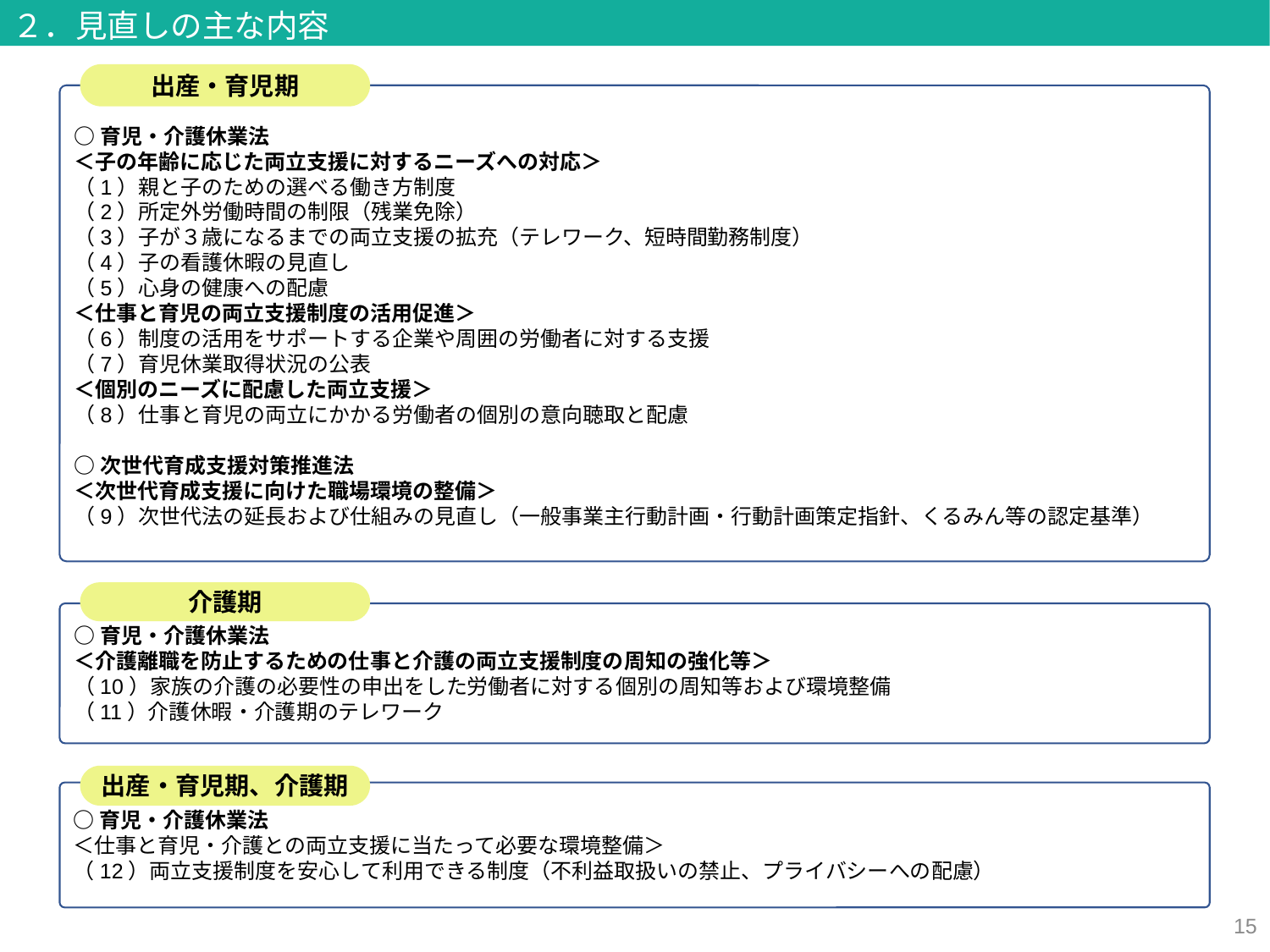

２．見直しの主な内容
出産・育児期

○育児・介護休業法
＜子の年齢に応じた両立支援に対するニーズへの対応＞
（1）親と子のための選べる働き方制度
（2）所定外労働時間の制限（残業免除）
（3）子が３歳になるまでの両立支援の拡充（テレワーク、短時間勤務制度）
（4）子の看護休暇の見直し
（5）心身の健康への配慮
＜仕事と育児の両立支援制度の活用促進＞
（6）制度の活用をサポートする企業や周囲の労働者に対する支援
（7）育児休業取得状況の公表
＜個別のニーズに配慮した両立支援＞
（8）仕事と育児の両立にかかる労働者の個別の意向聴取と配慮

○次世代育成支援対策推進法
＜次世代育成支援に向けた職場環境の整備＞
（9）次世代法の延長および仕組みの見直し（一般事業主行動計画・行動計画策定指針、くるみん等の認定基準）

介護期
○育児・介護休業法
＜介護離職を防止するための仕事と介護の両立支援制度の周知の強化等＞
（10）家族の介護の必要性の申出をした労働者に対する個別の周知等および環境整備
（11）介護休暇・介護期のテレワーク
出産・育児期、介護期
○育児・介護休業法
＜仕事と育児・介護との両立支援に当たって必要な環境整備＞
（12）両立支援制度を安心して利用できる制度（不利益取扱いの禁止、プライバシーへの配慮）
15